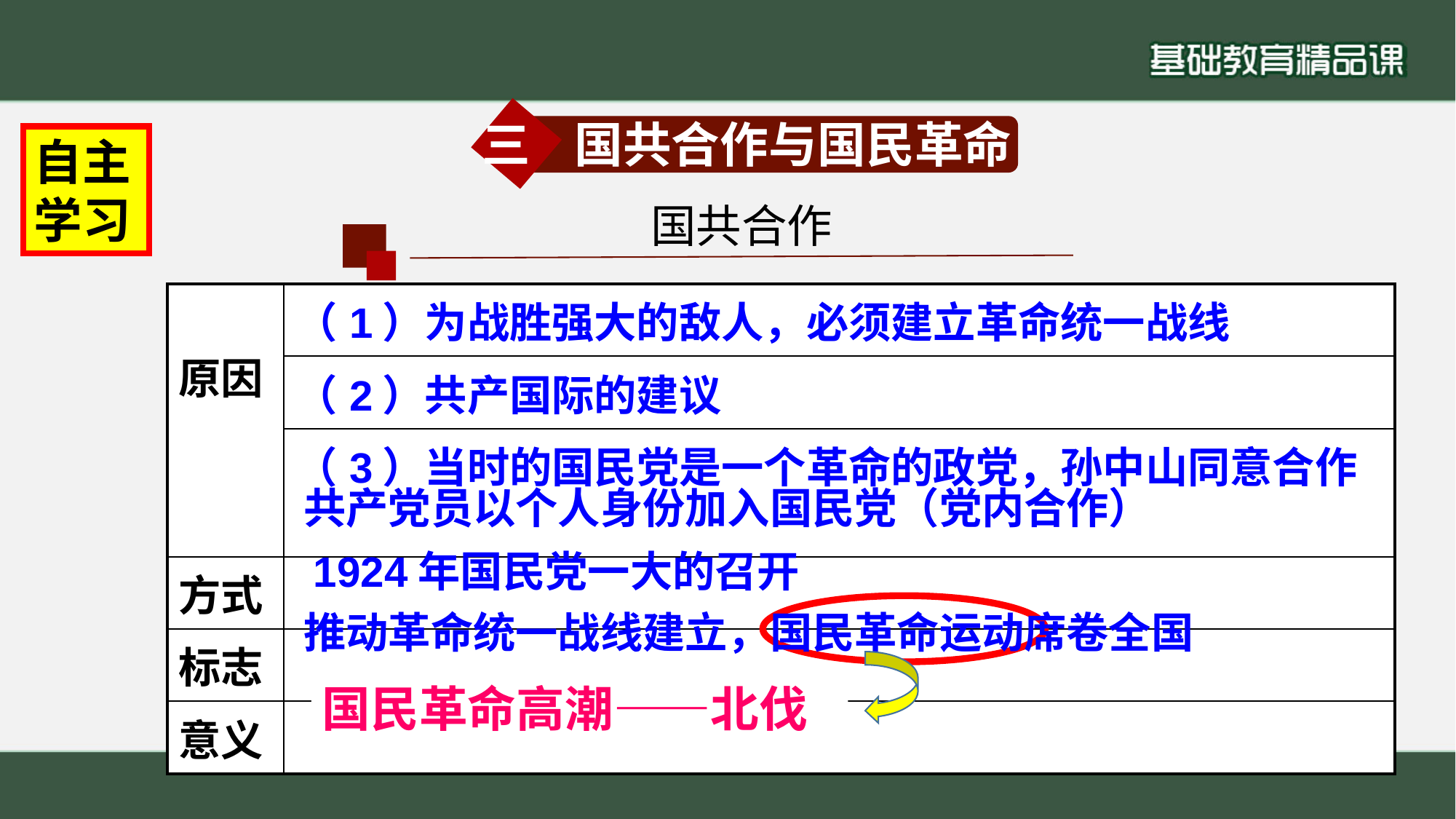

三    国共合作与国民革命

自主学习
国共合作

| 原因 | （1）为战胜强大的敌人，必须建立革命统一战线 |
| --- | --- |
|  | （2）共产国际的建议 |
|  | （3）当时的国民党是一个革命的政党，孙中山同意合作 |
| 方式 |  |
| 标志 |  |
| 意义 |  |
共产党员以个人身份加入国民党（党内合作）
1924年国民党一大的召开

推动革命统一战线建立，国民革命运动席卷全国

国民革命高潮——北伐